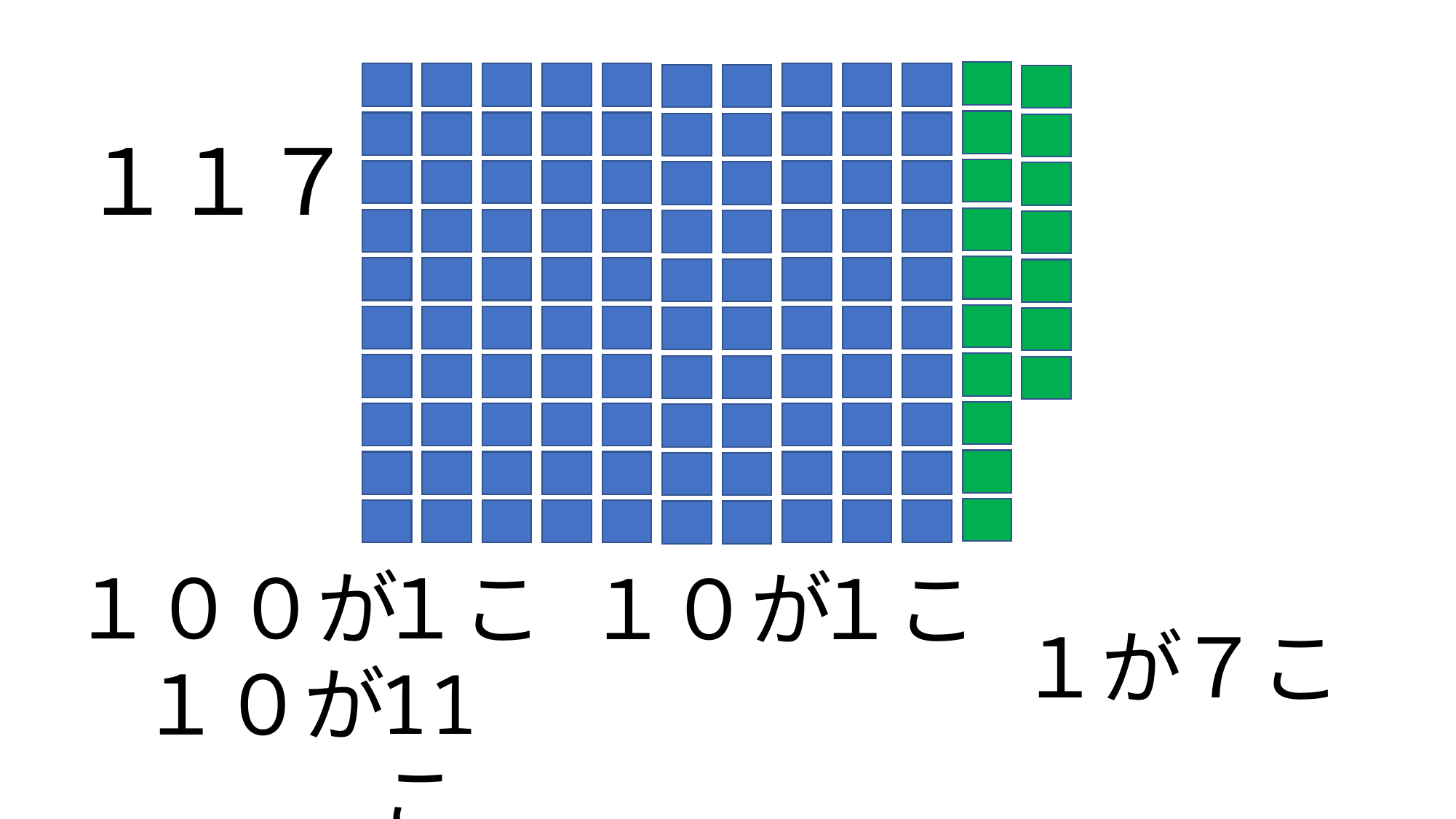

１１７
１００が
１こ
１０が
１こ
１が
７こ
11こ
１０が